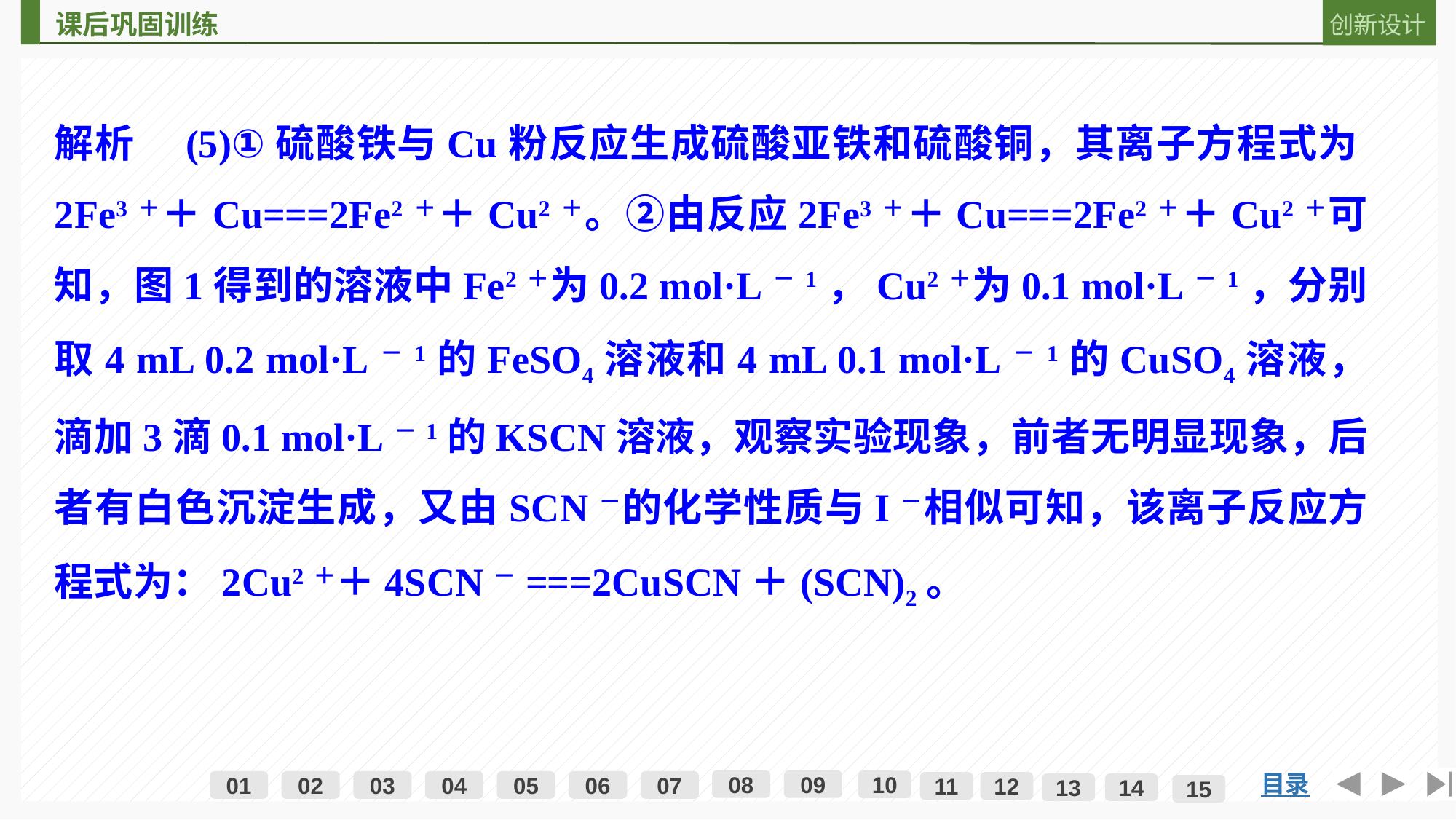

解析　(5)①硫酸铁与Cu粉反应生成硫酸亚铁和硫酸铜，其离子方程式为2Fe3＋＋Cu===2Fe2＋＋Cu2＋。②由反应2Fe3＋＋Cu===2Fe2＋＋Cu2＋可知，图1得到的溶液中Fe2＋为0.2 mol·L－1，Cu2＋为0.1 mol·L－1，分别取4 mL 0.2 mol·L－1的FeSO4溶液和4 mL 0.1 mol·L－1的CuSO4溶液，滴加3滴0.1 mol·L－1的KSCN溶液，观察实验现象，前者无明显现象，后者有白色沉淀生成，又由SCN－的化学性质与I－相似可知，该离子反应方程式为：2Cu2＋＋4SCN－===2CuSCN＋(SCN)2。